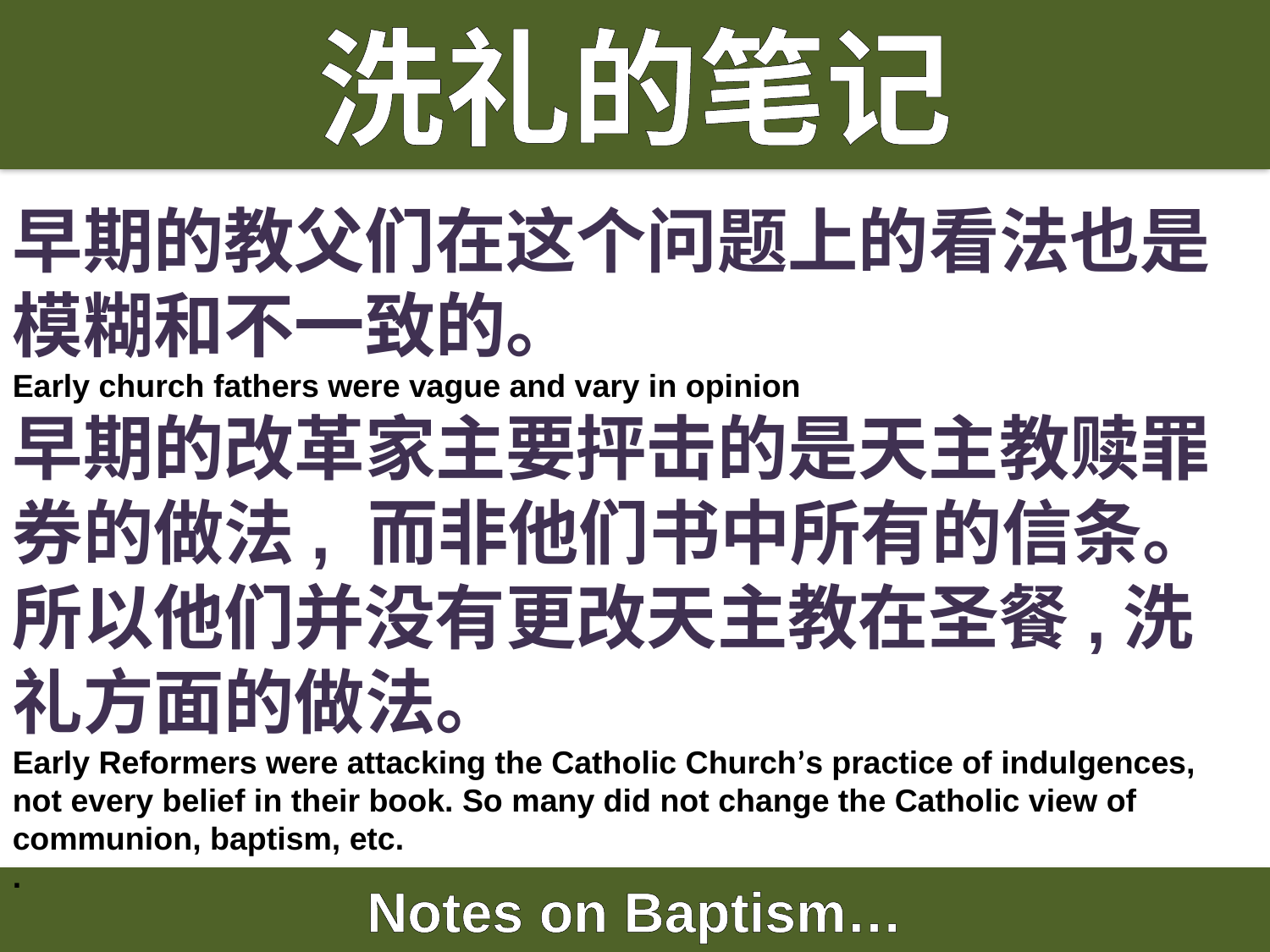

洗礼的笔记
早期的教父们在这个问题上的看法也是模糊和不一致的。
Early church fathers were vague and vary in opinion
早期的改革家主要抨击的是天主教赎罪券的做法, 而非他们书中所有的信条。所以他们并没有更改天主教在圣餐,洗礼方面的做法。
Early Reformers were attacking the Catholic Church’s practice of indulgences,  not every belief in their book. So many did not change the Catholic view of communion, baptism, etc.
.
Notes on Baptism…